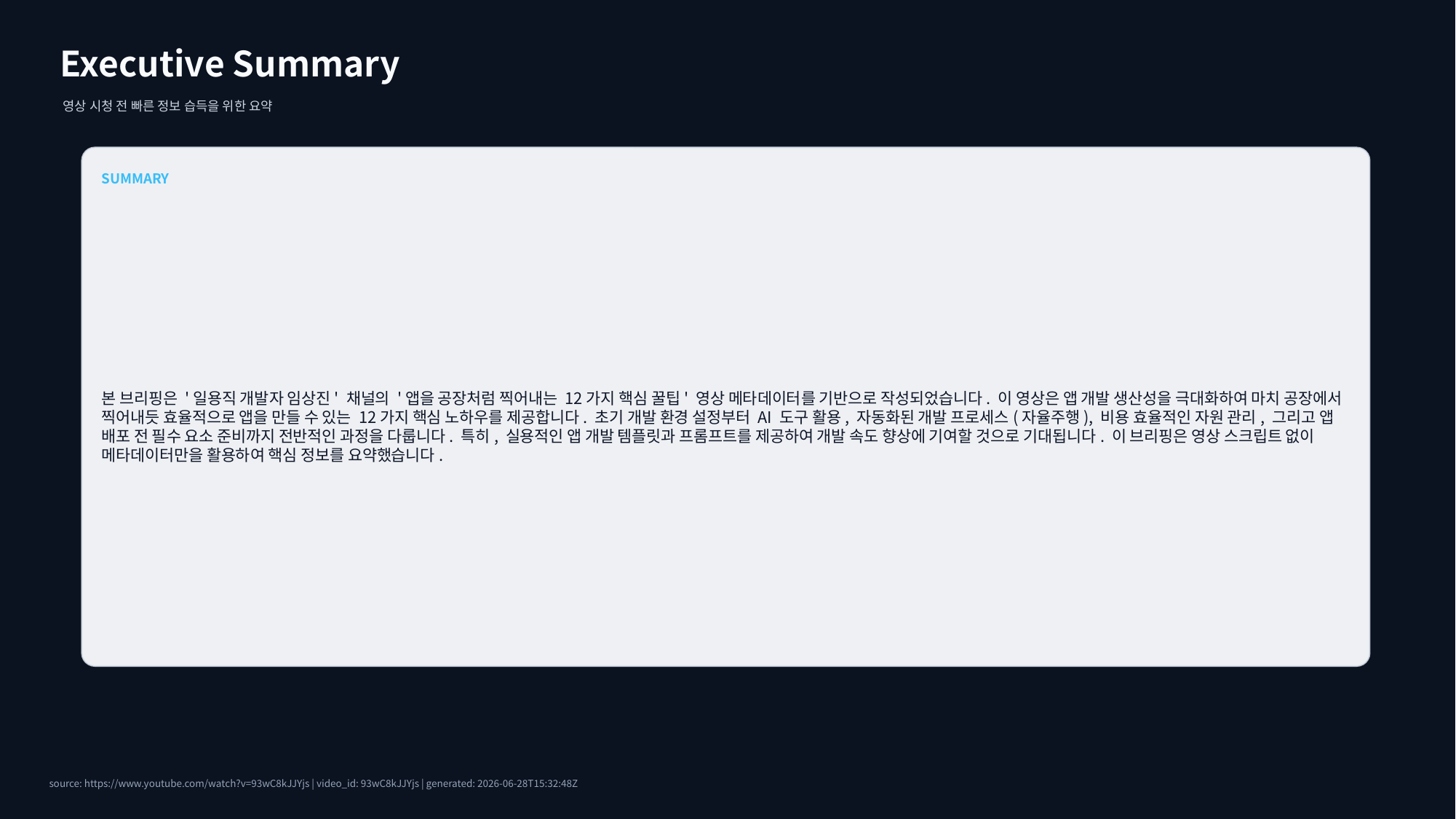

Executive Summary
영상 시청 전 빠른 정보 습득을 위한 요약

SUMMARY
본 브리핑은 '일용직 개발자 임상진' 채널의 '앱을 공장처럼 찍어내는 12가지 핵심 꿀팁' 영상 메타데이터를 기반으로 작성되었습니다. 이 영상은 앱 개발 생산성을 극대화하여 마치 공장에서 찍어내듯 효율적으로 앱을 만들 수 있는 12가지 핵심 노하우를 제공합니다. 초기 개발 환경 설정부터 AI 도구 활용, 자동화된 개발 프로세스(자율주행), 비용 효율적인 자원 관리, 그리고 앱 배포 전 필수 요소 준비까지 전반적인 과정을 다룹니다. 특히, 실용적인 앱 개발 템플릿과 프롬프트를 제공하여 개발 속도 향상에 기여할 것으로 기대됩니다. 이 브리핑은 영상 스크립트 없이 메타데이터만을 활용하여 핵심 정보를 요약했습니다.
source: https://www.youtube.com/watch?v=93wC8kJJYjs | video_id: 93wC8kJJYjs | generated: 2026-06-28T15:32:48Z